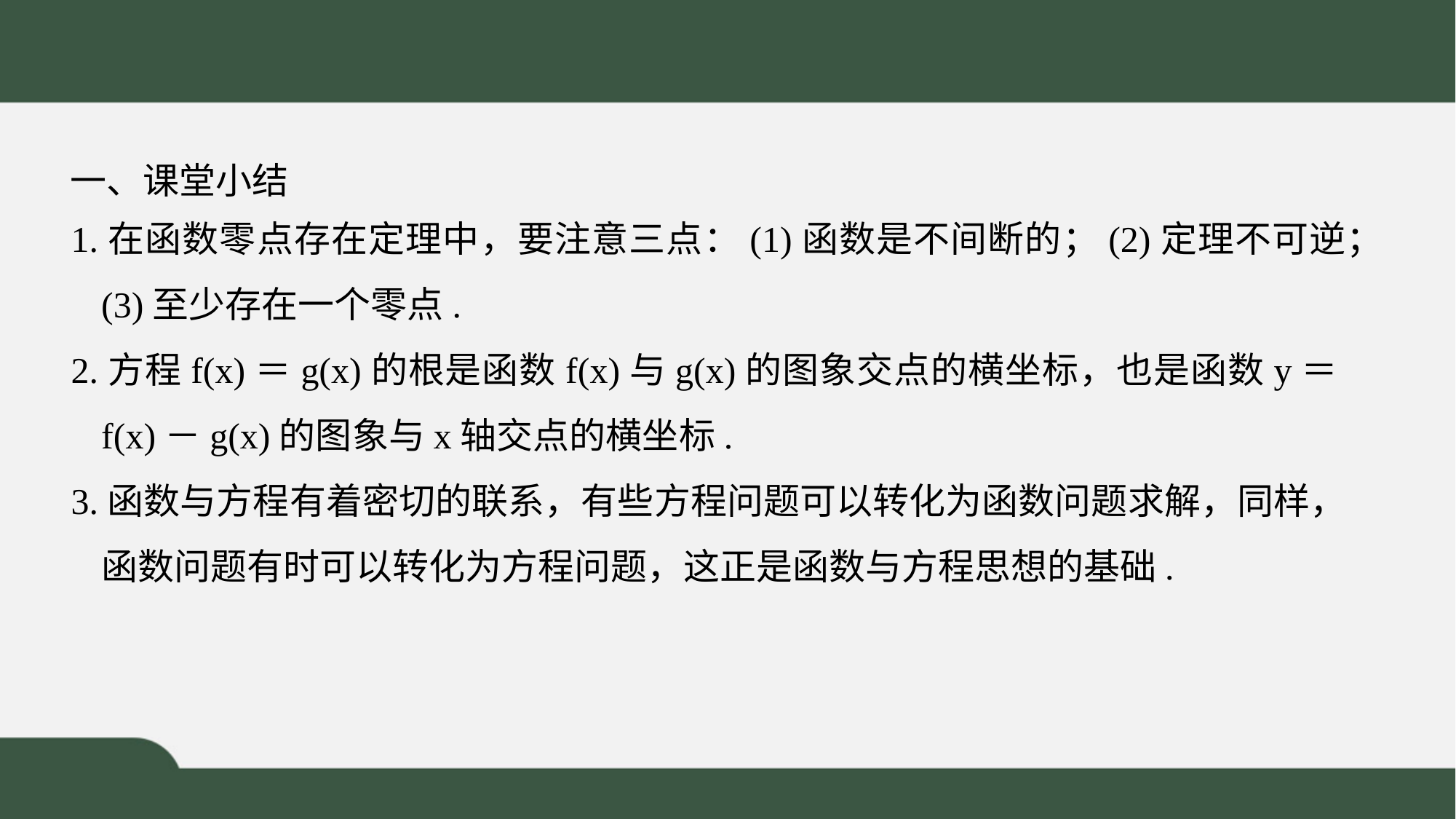

一、课堂小结
1.在函数零点存在定理中，要注意三点：(1)函数是不间断的；(2)定理不可逆；(3)至少存在一个零点.
2.方程f(x)＝g(x)的根是函数f(x)与g(x)的图象交点的横坐标，也是函数y＝f(x)－g(x)的图象与x轴交点的横坐标.
3.函数与方程有着密切的联系，有些方程问题可以转化为函数问题求解，同样，函数问题有时可以转化为方程问题，这正是函数与方程思想的基础.